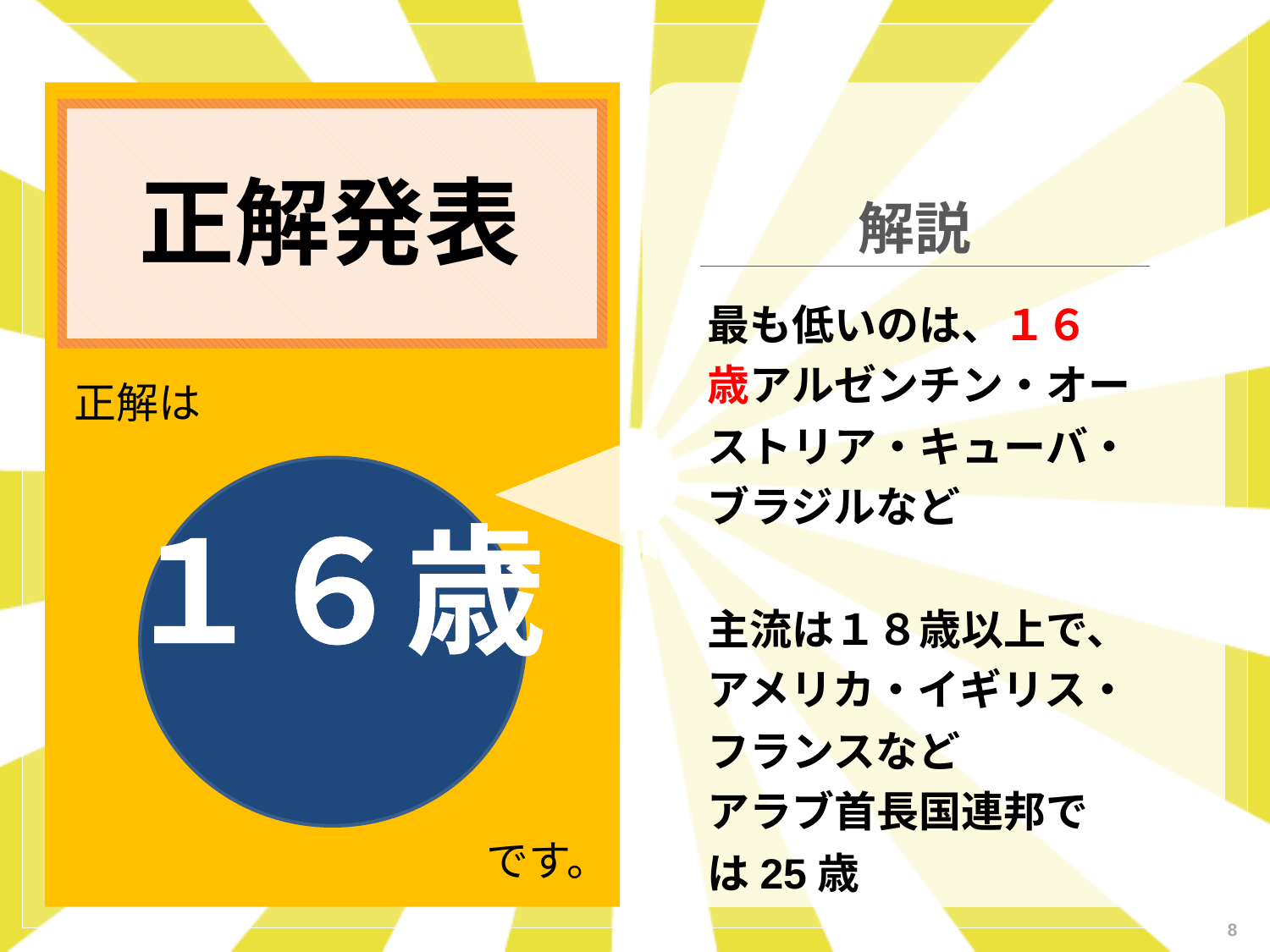

正解発表
解説
最も低いのは、１６歳アルゼンチン・オーストリア・キューバ・ブラジルなど

主流は１８歳以上で、アメリカ・イギリス・フランスなど
アラブ首長国連邦では25歳
正解は

１６歳
です。
8